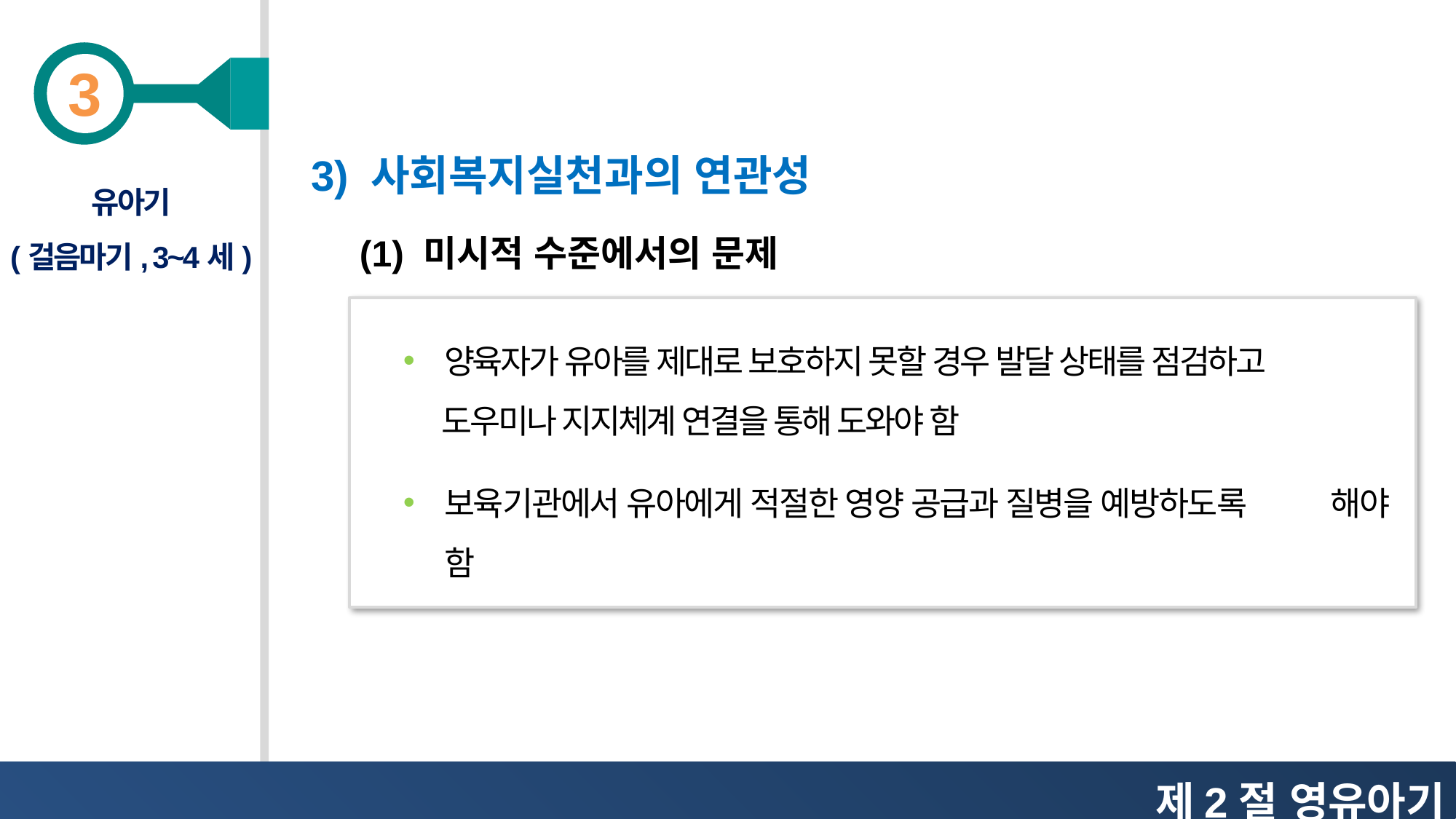

3) 사회복지실천과의 연관성
유아기
(걸음마기, 3~4세)
(1) 미시적 수준에서의 문제

양육자가 유아를 제대로 보호하지 못할 경우 발달 상태를 점검하고
    도우미나 지지체계 연결을 통해 도와야 함

보육기관에서 유아에게 적절한 영양 공급과 질병을 예방하도록           해야 함
제2절 영유아기